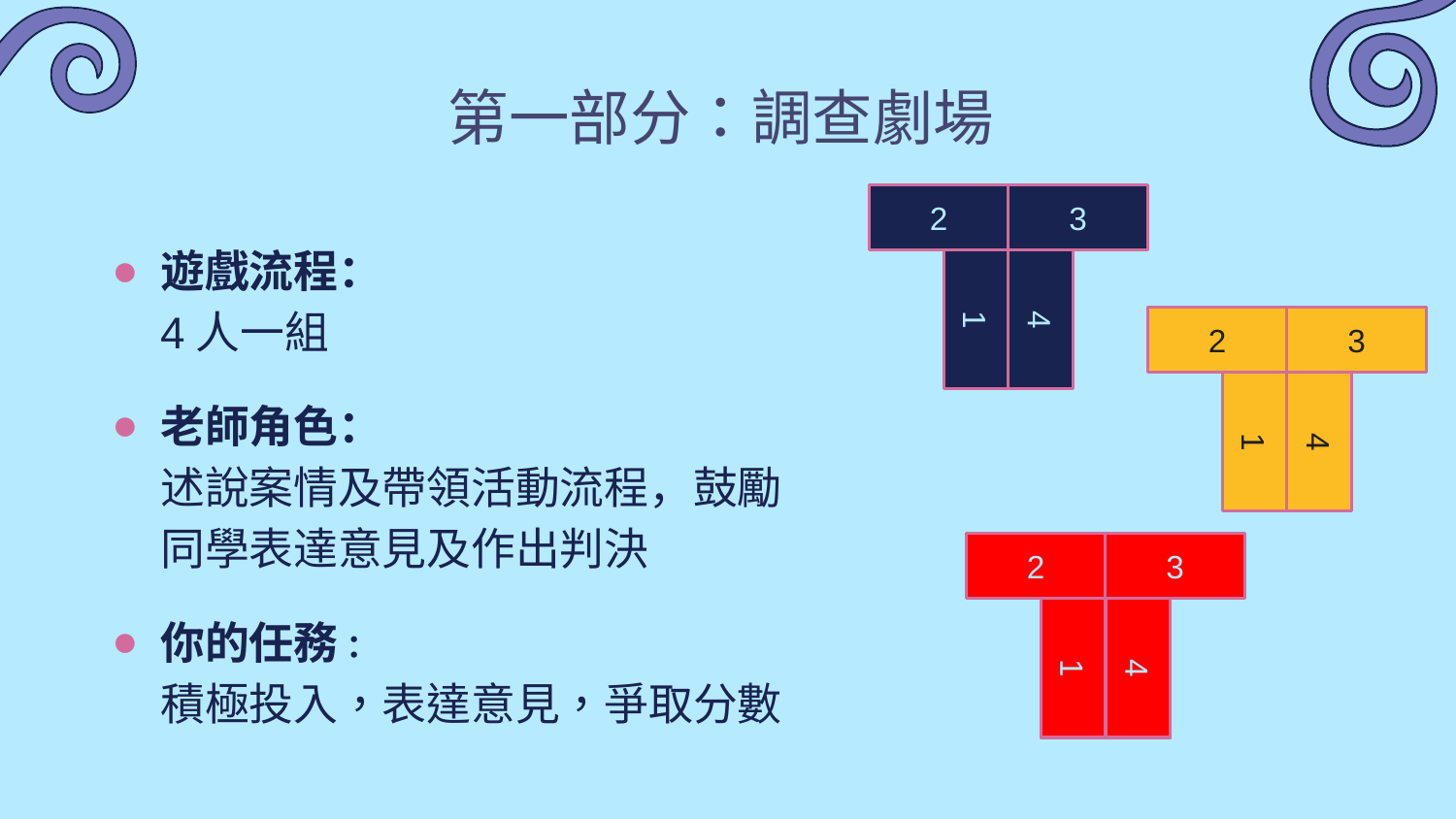

# 第一部分：調查劇場
遊戲流程：
4人一組
老師角色：
述說案情及帶領活動流程，鼓勵
同學表達意見及作出判決
你的任務：
積極投入，表達意見，爭取分數
2
3
1
4
2
3
1
4
2
3
1
4